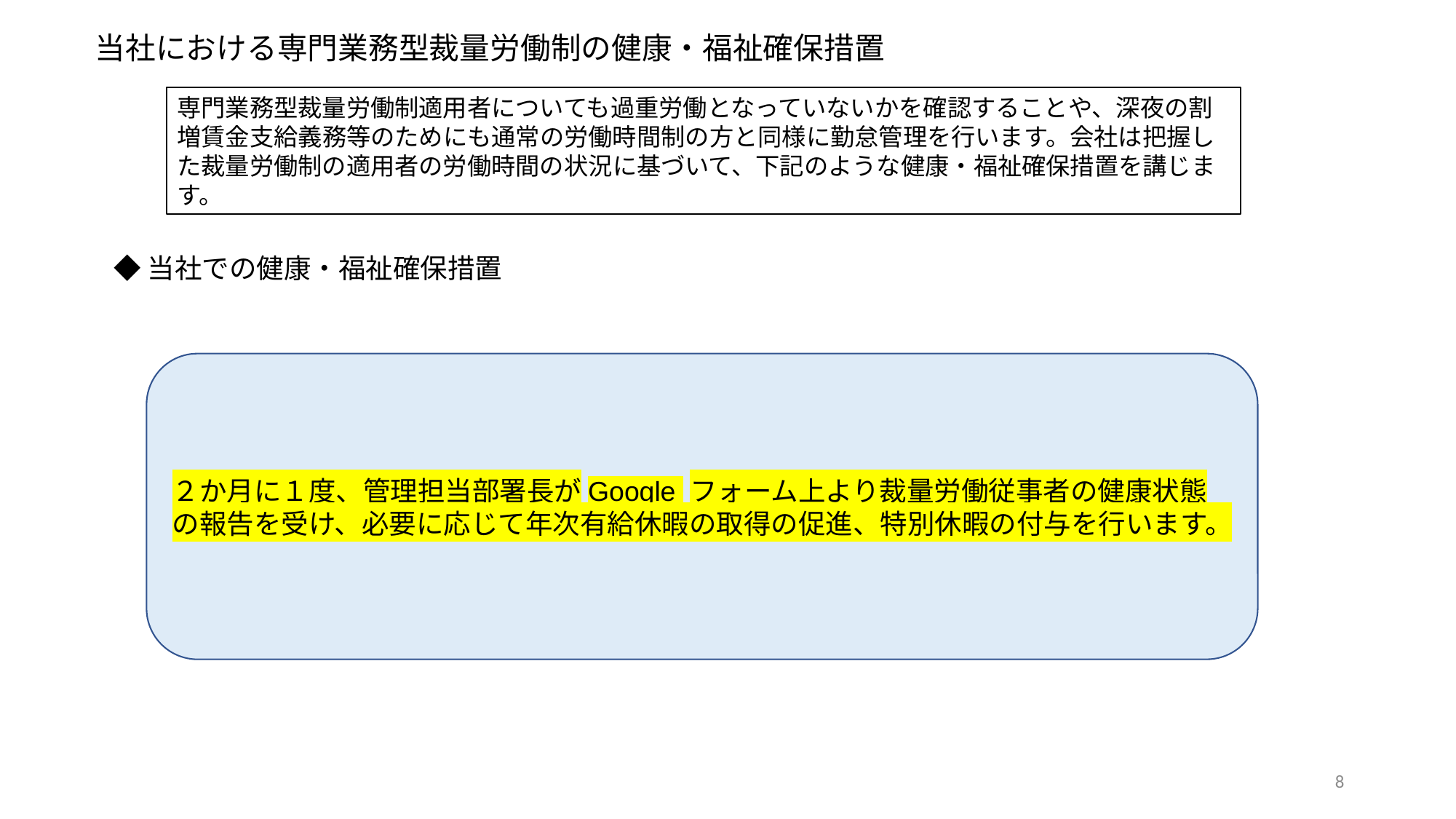

当社における専門業務型裁量労働制の健康・福祉確保措置
専門業務型裁量労働制適用者についても過重労働となっていないかを確認することや、深夜の割増賃金支給義務等のためにも通常の労働時間制の方と同様に勤怠管理を行います。会社は把握した裁量労働制の適用者の労働時間の状況に基づいて、下記のような健康・福祉確保措置を講じます。
◆当社での健康・福祉確保措置
２か月に１度、管理担当部署長がGoogle フォーム上より裁量労働従事者の健康状態の報告を受け、必要に応じて年次有給休暇の取得の促進、特別休暇の付与を行います。
8